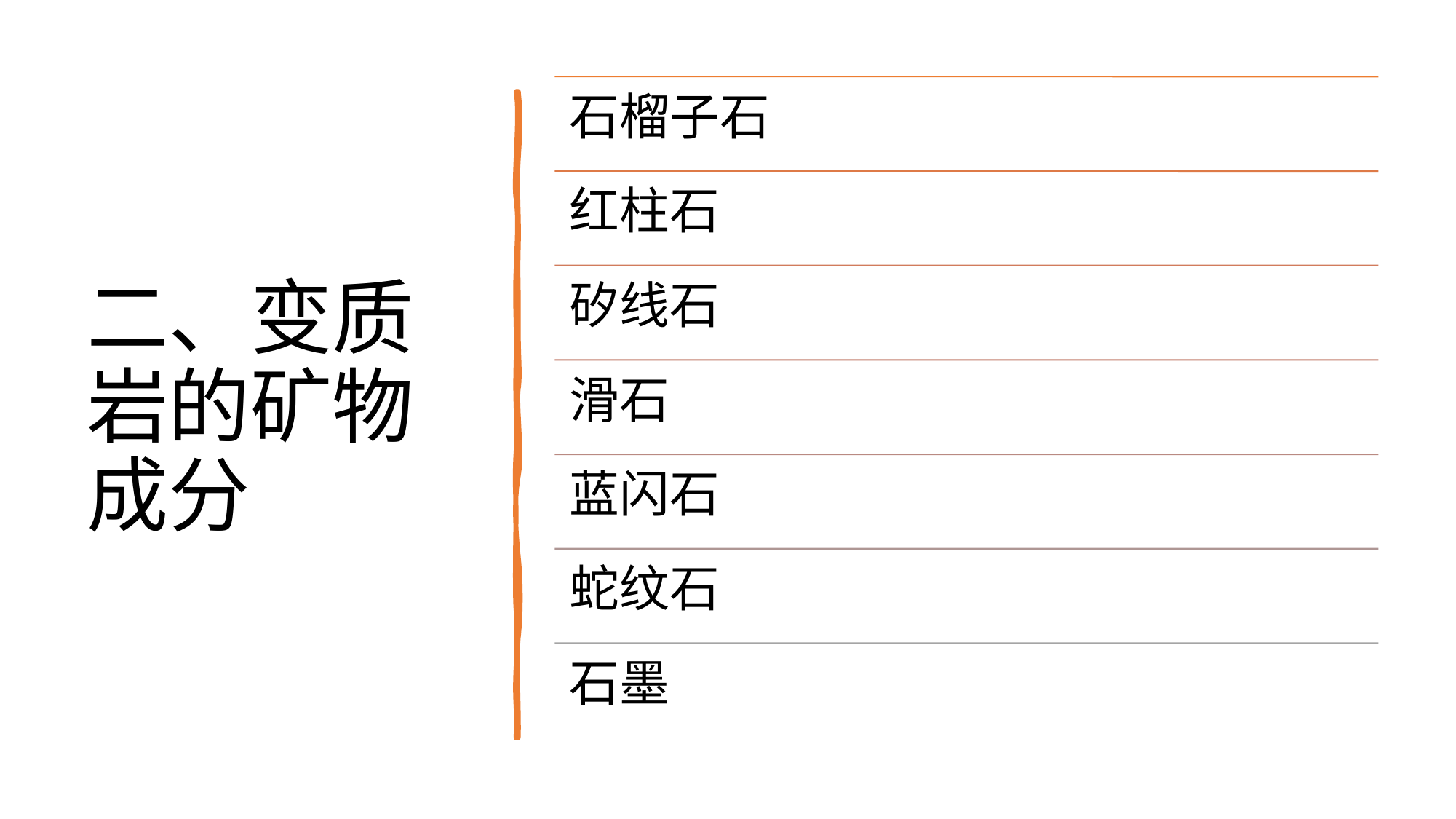

石榴子石
红柱石
矽线石
滑石
蓝闪石
蛇纹石
石墨
# 二、变质岩的矿物成分